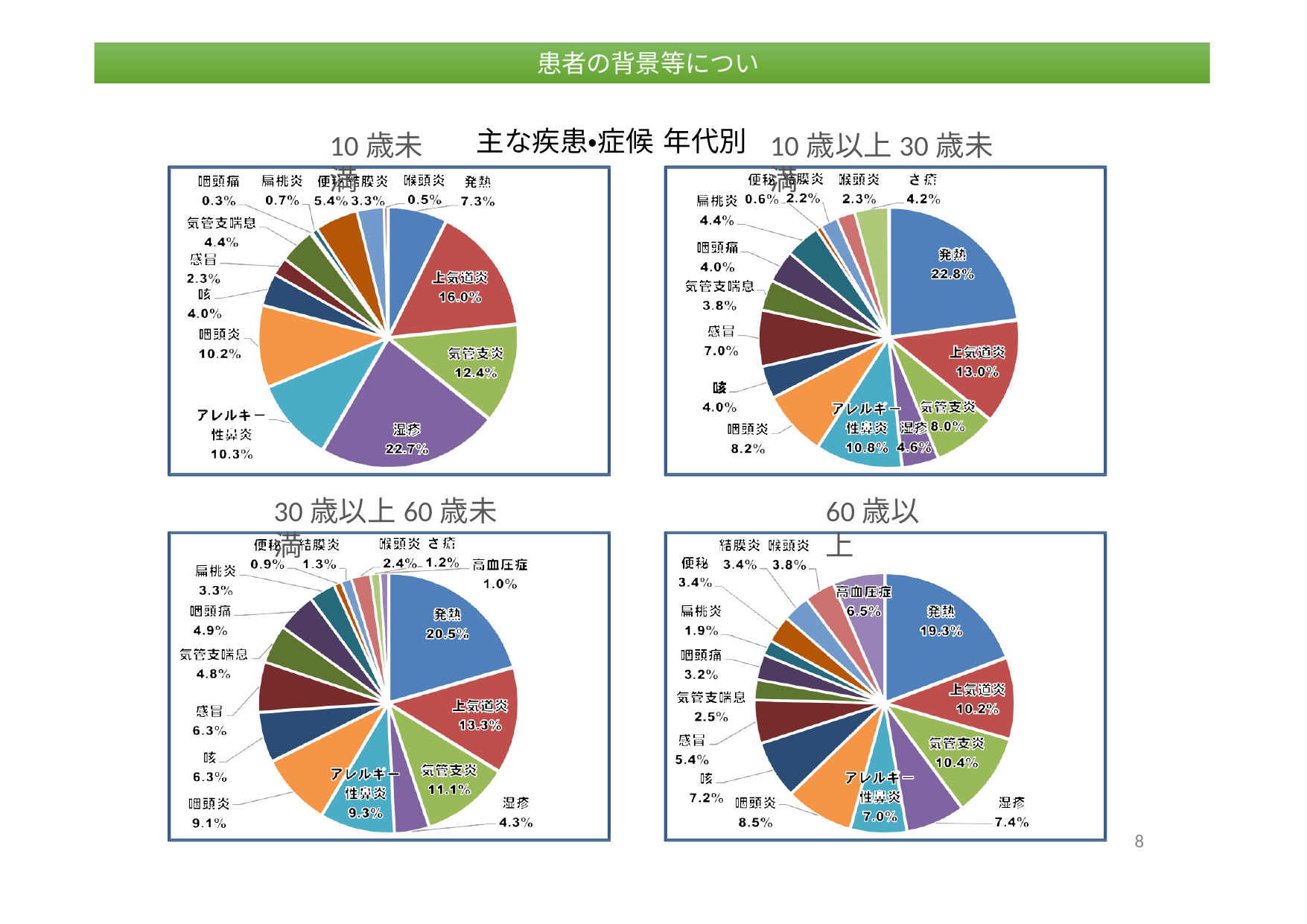

患者の背景等について
主な疾患・症候 年代別

患者の背景等について
10歳未満
10歳以上30歳未満

30歳以上60歳未満
60歳以上

8